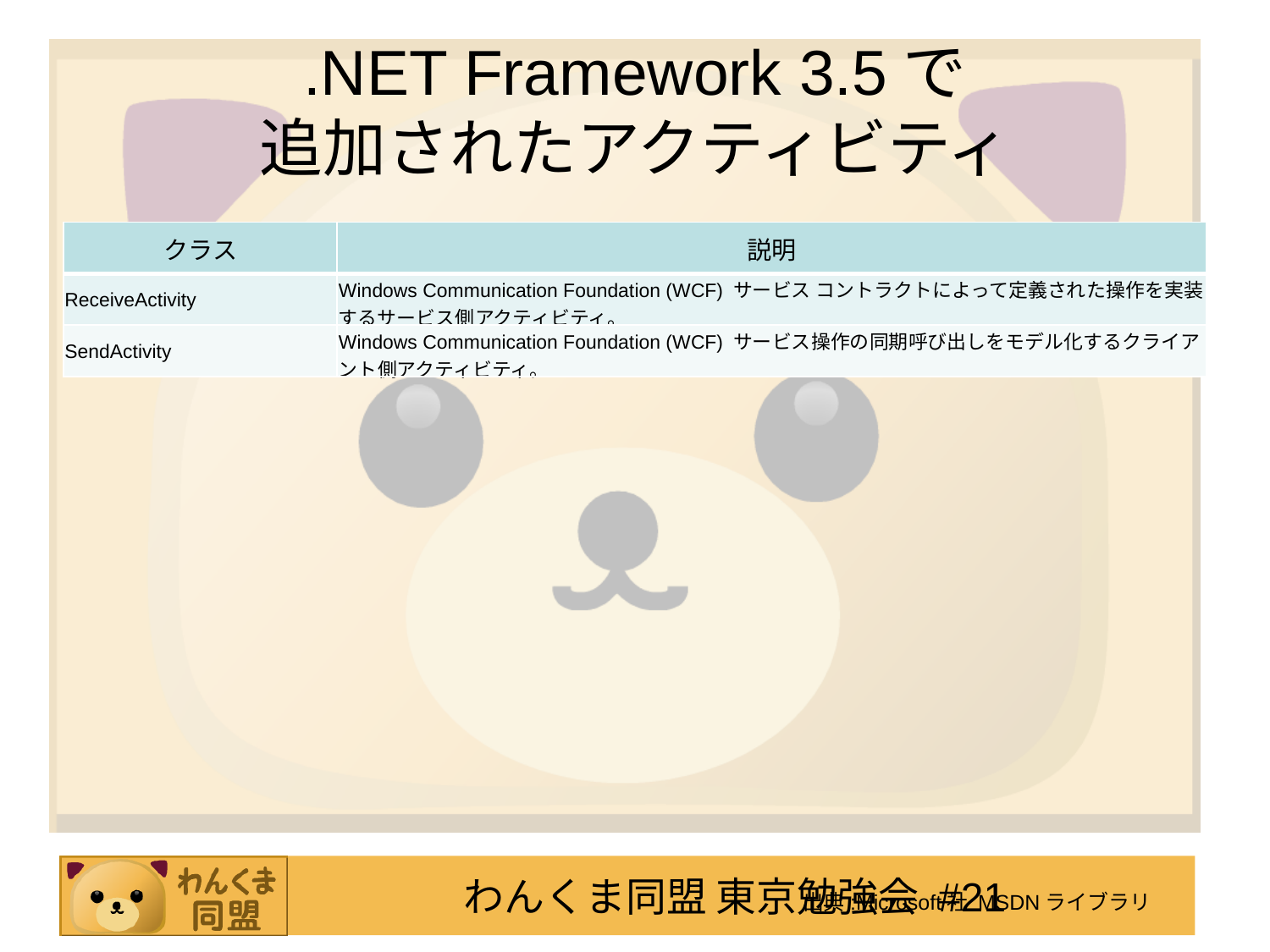

# .NET Framework 3.5で 追加されたアクティビティ

| クラス | 説明 |
| --- | --- |
| ReceiveActivity | Windows Communication Foundation (WCF) サービス コントラクトによって定義された操作を実装するサービス側アクティビティ。 |
| SendActivity | Windows Communication Foundation (WCF) サービス操作の同期呼び出しをモデル化するクライアント側アクティビティ。 |
出典:Microsoft社 MSDNライブラリ